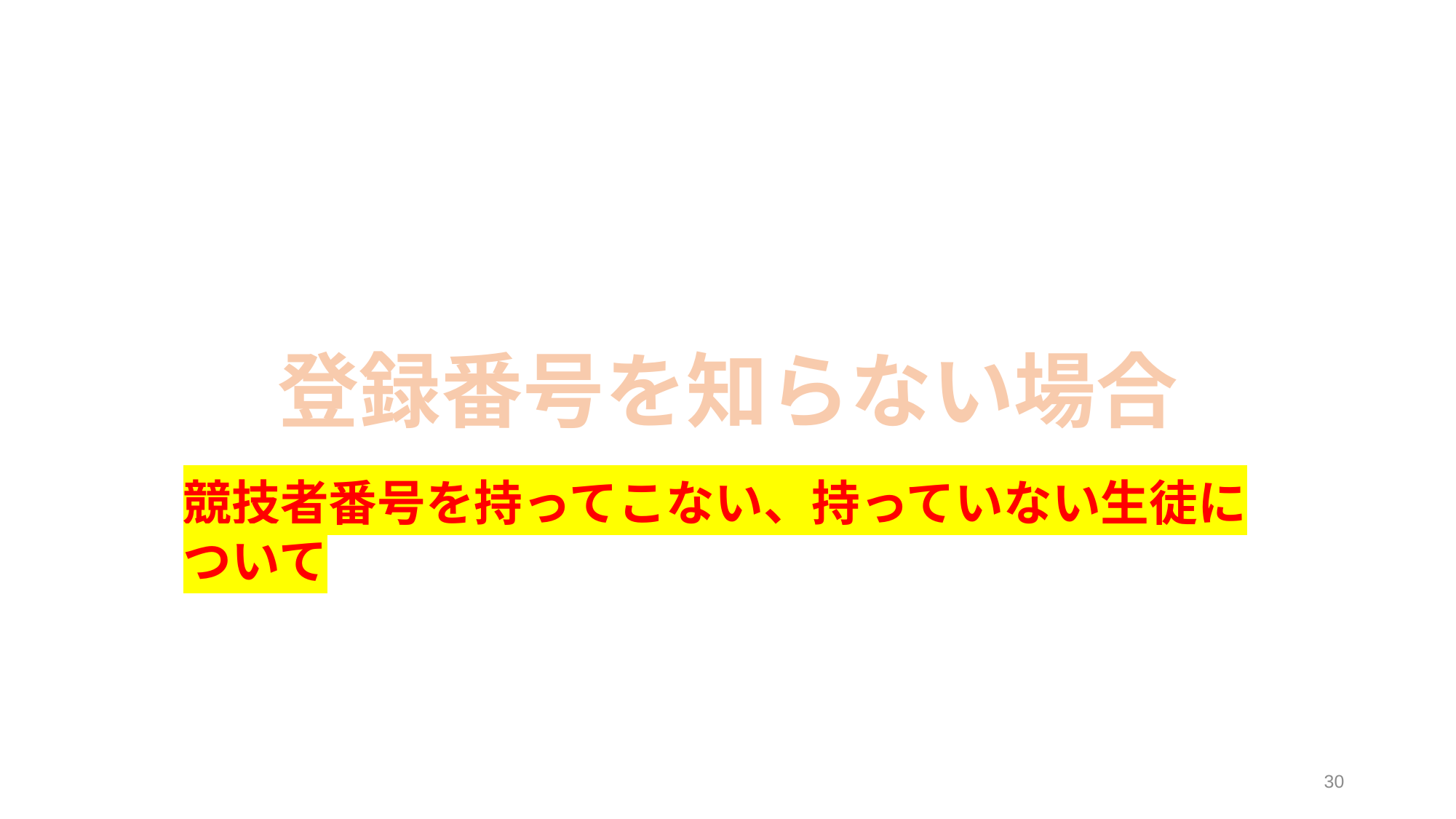

登録番号を知らない場合
競技者番号を持ってこない、持っていない生徒について
30